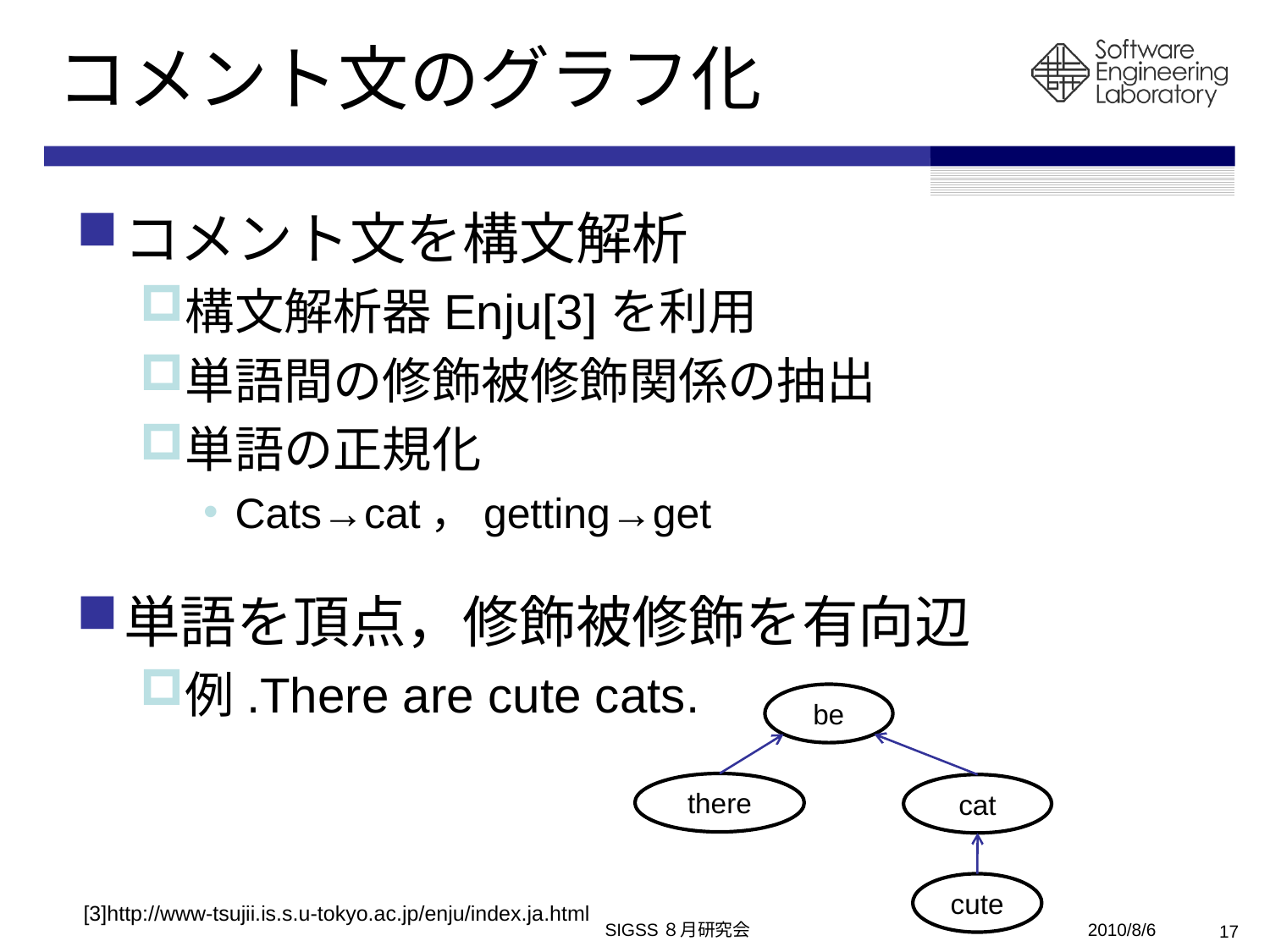

# コメント文のグラフ化
コメント文を構文解析
構文解析器Enju[3]を利用
単語間の修飾被修飾関係の抽出
単語の正規化
Cats→cat，getting→get
単語を頂点，修飾被修飾を有向辺
例.There are cute cats.
be
there
cat
cute
[3]http://www-tsujii.is.s.u-tokyo.ac.jp/enju/index.ja.html
SIGSS８月研究会
2010/8/6
17